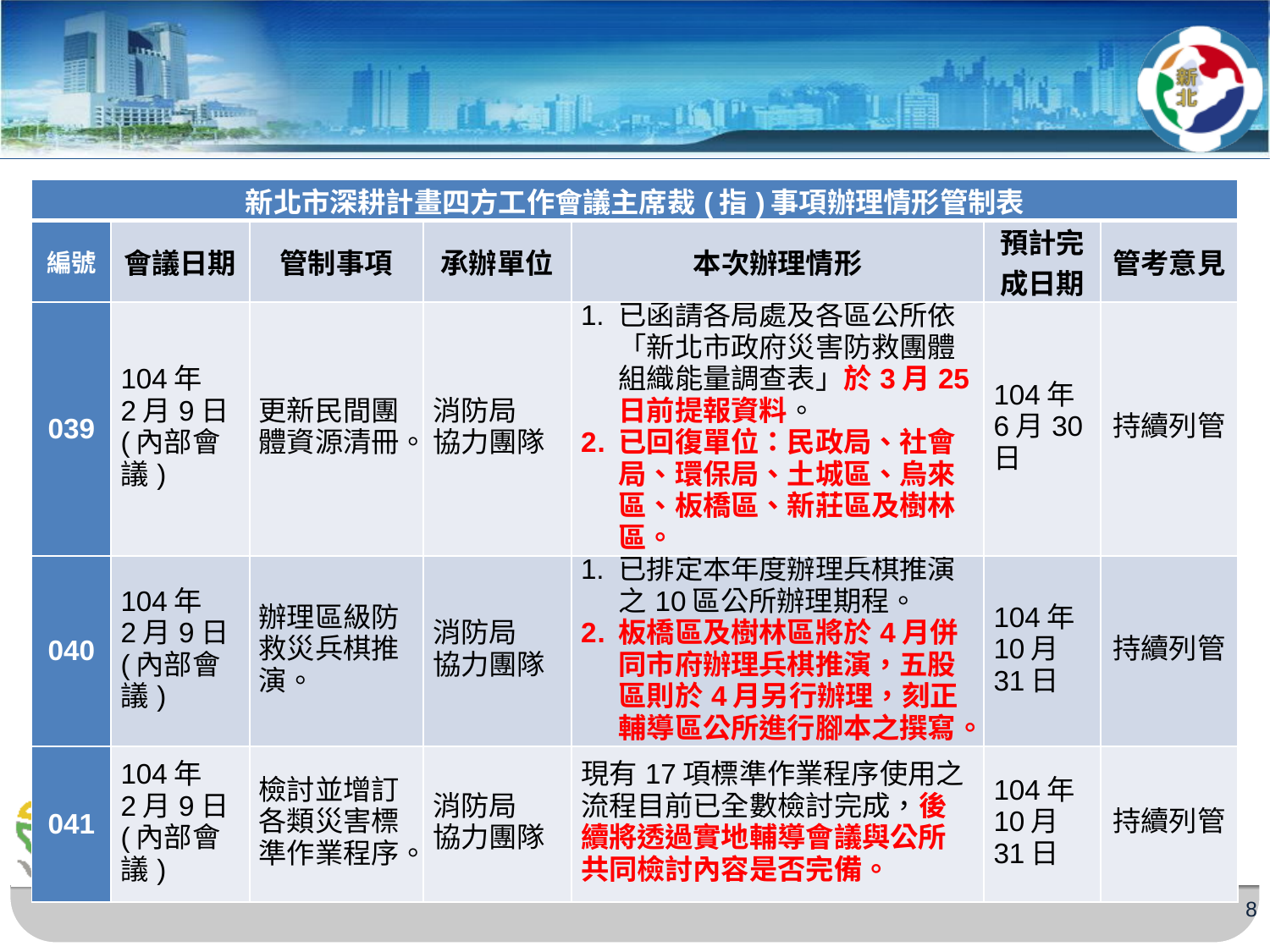

| 新北市深耕計畫四方工作會議主席裁(指)事項辦理情形管制表 |  |  |  |  |  |  |
| --- | --- | --- | --- | --- | --- | --- |
| 編號 | 會議日期 | 管制事項 | 承辦單位 | 本次辦理情形 | 預計完成日期 | 管考意見 |
| 039 | 104年 2月9日 (內部會議) | 更新民間團體資源清冊。 | 消防局 協力團隊 | 已函請各局處及各區公所依「新北市政府災害防救團體組織能量調查表」於3月25日前提報資料。 已回復單位：民政局、社會局、環保局、土城區、烏來區、板橋區、新莊區及樹林區。 | 104年 6月30日 | 持續列管 |
| 040 | 104年 2月9日 (內部會議) | 辦理區級防救災兵棋推演。 | 消防局 協力團隊 | 已排定本年度辦理兵棋推演之10區公所辦理期程。 板橋區及樹林區將於4月併同市府辦理兵棋推演，五股區則於4月另行辦理，刻正輔導區公所進行腳本之撰寫。 | 104年 10月31日 | 持續列管 |
| 041 | 104年 2月9日 (內部會議) | 檢討並增訂各類災害標準作業程序。 | 消防局 協力團隊 | 現有17項標準作業程序使用之流程目前已全數檢討完成，後續將透過實地輔導會議與公所共同檢討內容是否完備。 | 104年 10月31日 | 持續列管 |
8